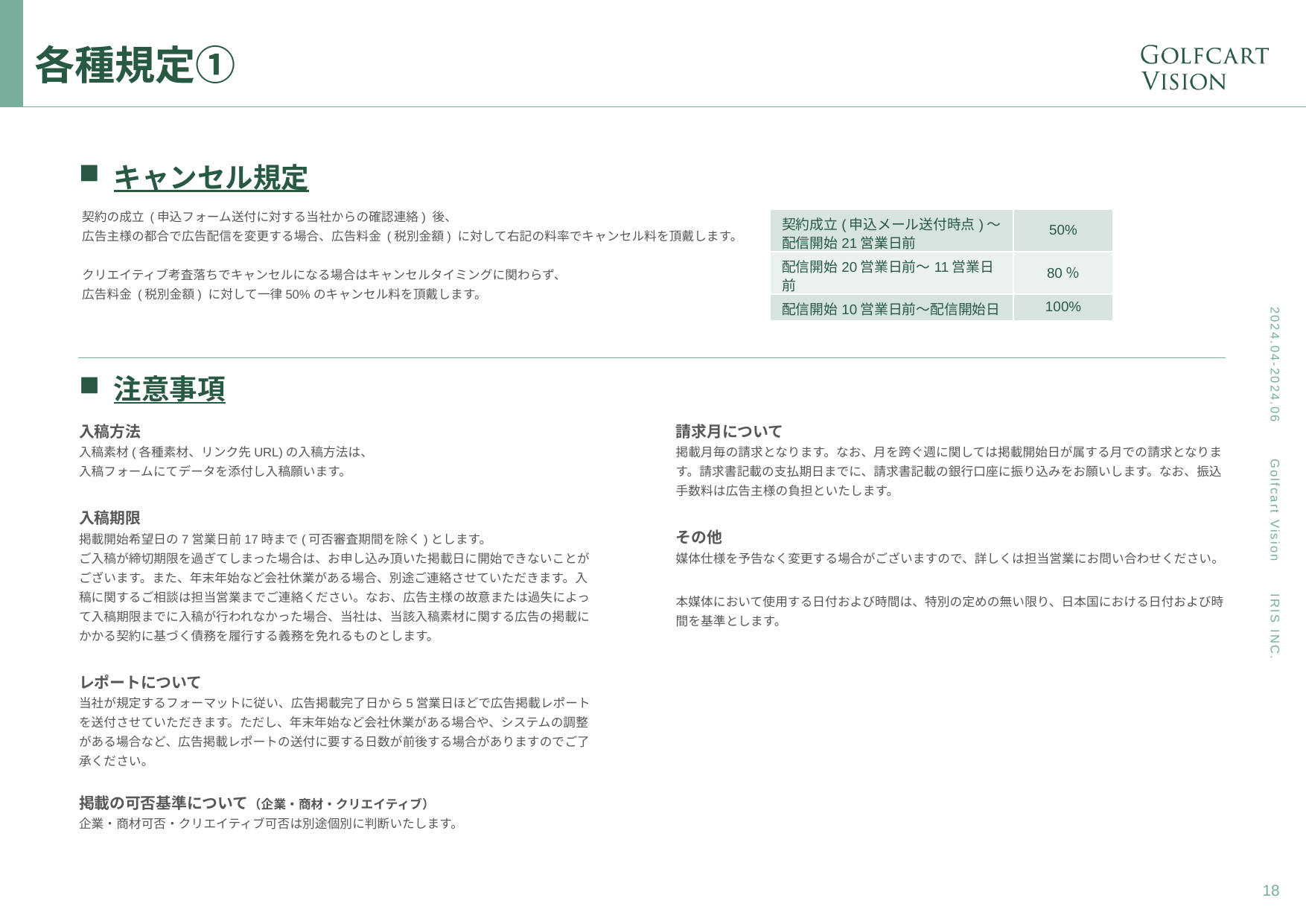

# 各種規定①
キャンセル規定
契約の成立 (申込フォーム送付に対する当社からの確認連絡) 後、
広告主様の都合で広告配信を変更する場合、広告料金 (税別金額) に対して右記の料率でキャンセル料を頂戴します。
クリエイティブ考査落ちでキャンセルになる場合はキャンセルタイミングに関わらず、
広告料金 (税別金額) に対して一律50%のキャンセル料を頂戴します。
| 契約成立(申込メール送付時点)〜配信開始21営業日前 | 50% |
| --- | --- |
| 配信開始20営業日前〜11営業日前 | 80％ |
| 配信開始10営業日前〜配信開始日 | 100% |
注意事項
入稿方法
入稿素材(各種素材、リンク先URL)の入稿方法は、
入稿フォームにてデータを添付し入稿願います。

入稿期限
掲載開始希望日の7営業日前17時まで(可否審査期間を除く)とします。
ご入稿が締切期限を過ぎてしまった場合は、お申し込み頂いた掲載日に開始できないことがございます。また、年末年始など会社休業がある場合、別途ご連絡させていただきます。入稿に関するご相談は担当営業までご連絡ください。なお、広告主様の故意または過失によって入稿期限までに入稿が行われなかった場合、当社は、当該入稿素材に関する広告の掲載にかかる契約に基づく債務を履行する義務を免れるものとします。

レポートについて
当社が規定するフォーマットに従い、広告掲載完了日から5営業日ほどで広告掲載レポートを送付させていただきます。ただし、年末年始など会社休業がある場合や、システムの調整がある場合など、広告掲載レポートの送付に要する日数が前後する場合がありますのでご了承ください。

掲載の可否基準について（企業・商材・クリエイティブ）
企業・商材可否・クリエイティブ可否は別途個別に判断いたします。
請求月について
掲載月毎の請求となります。なお、月を跨ぐ週に関しては掲載開始日が属する月での請求となります。請求書記載の支払期日までに、請求書記載の銀行口座に振り込みをお願いします。なお、振込手数料は広告主様の負担といたします。

その他
媒体仕様を予告なく変更する場合がございますので、詳しくは担当営業にお問い合わせください。

本媒体において使用する日付および時間は、特別の定めの無い限り、日本国における日付および時間を基準とします。